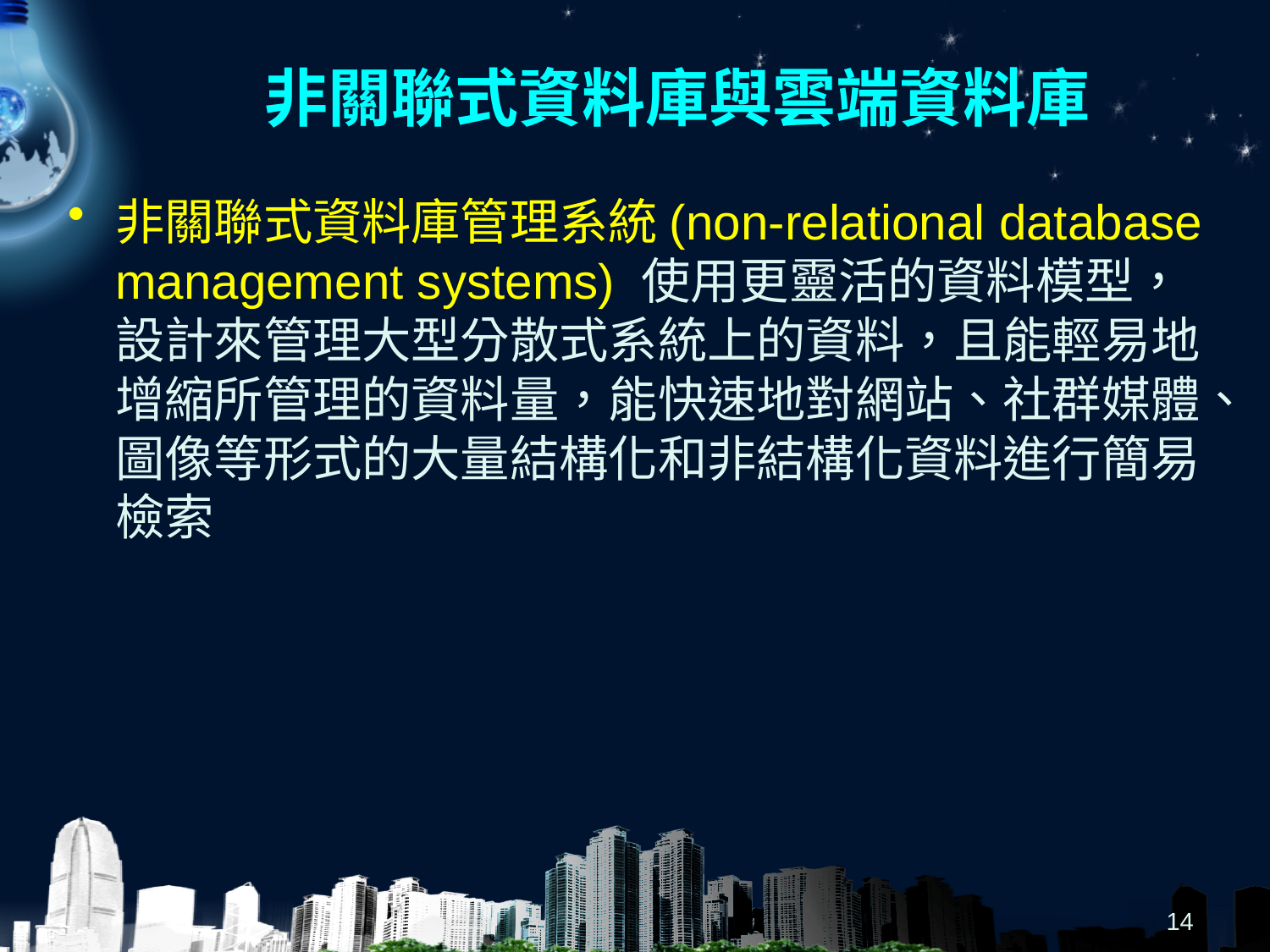

# 非關聯式資料庫與雲端資料庫
非關聯式資料庫管理系統(non-relational database management systems) 使用更靈活的資料模型，設計來管理大型分散式系統上的資料，且能輕易地增縮所管理的資料量，能快速地對網站、社群媒體、圖像等形式的大量結構化和非結構化資料進行簡易檢索
14